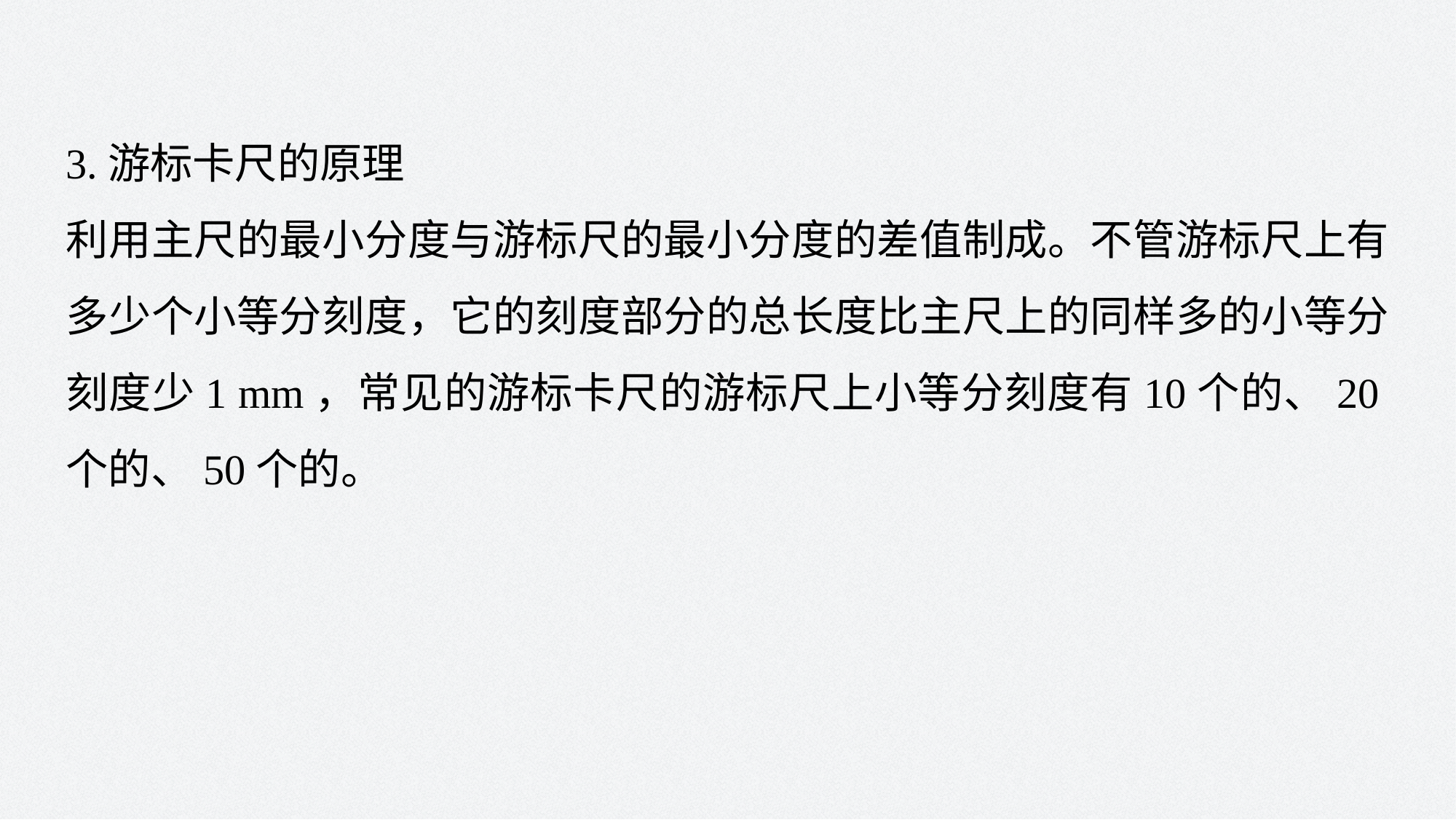

3.游标卡尺的原理
利用主尺的最小分度与游标尺的最小分度的差值制成。不管游标尺上有多少个小等分刻度，它的刻度部分的总长度比主尺上的同样多的小等分刻度少1 mm，常见的游标卡尺的游标尺上小等分刻度有10个的、20个的、50个的。